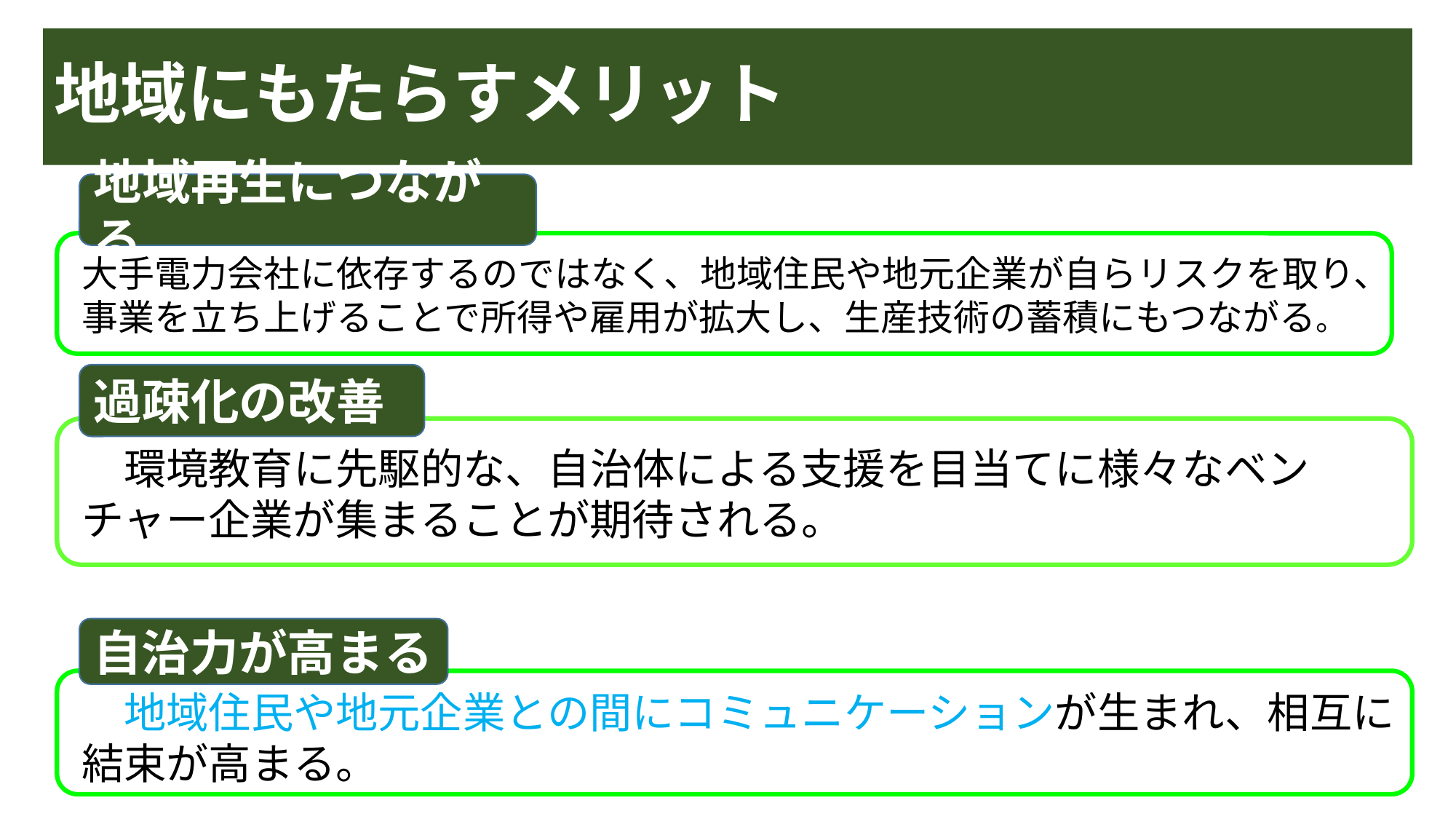

# 地域にもたらすメリット
地域再生につながる

大手電力会社に依存するのではなく、地域住民や地元企業が自らリスクを取り、事業を立ち上げることで所得や雇用が拡大し、生産技術の蓄積にもつながる。
過疎化の改善

　環境教育に先駆的な、自治体による支援を目当てに様々なベンチャー企業が集まることが期待される。
自治力が高まる

　地域住民や地元企業との間にコミュニケーションが生まれ、相互に結束が高まる。